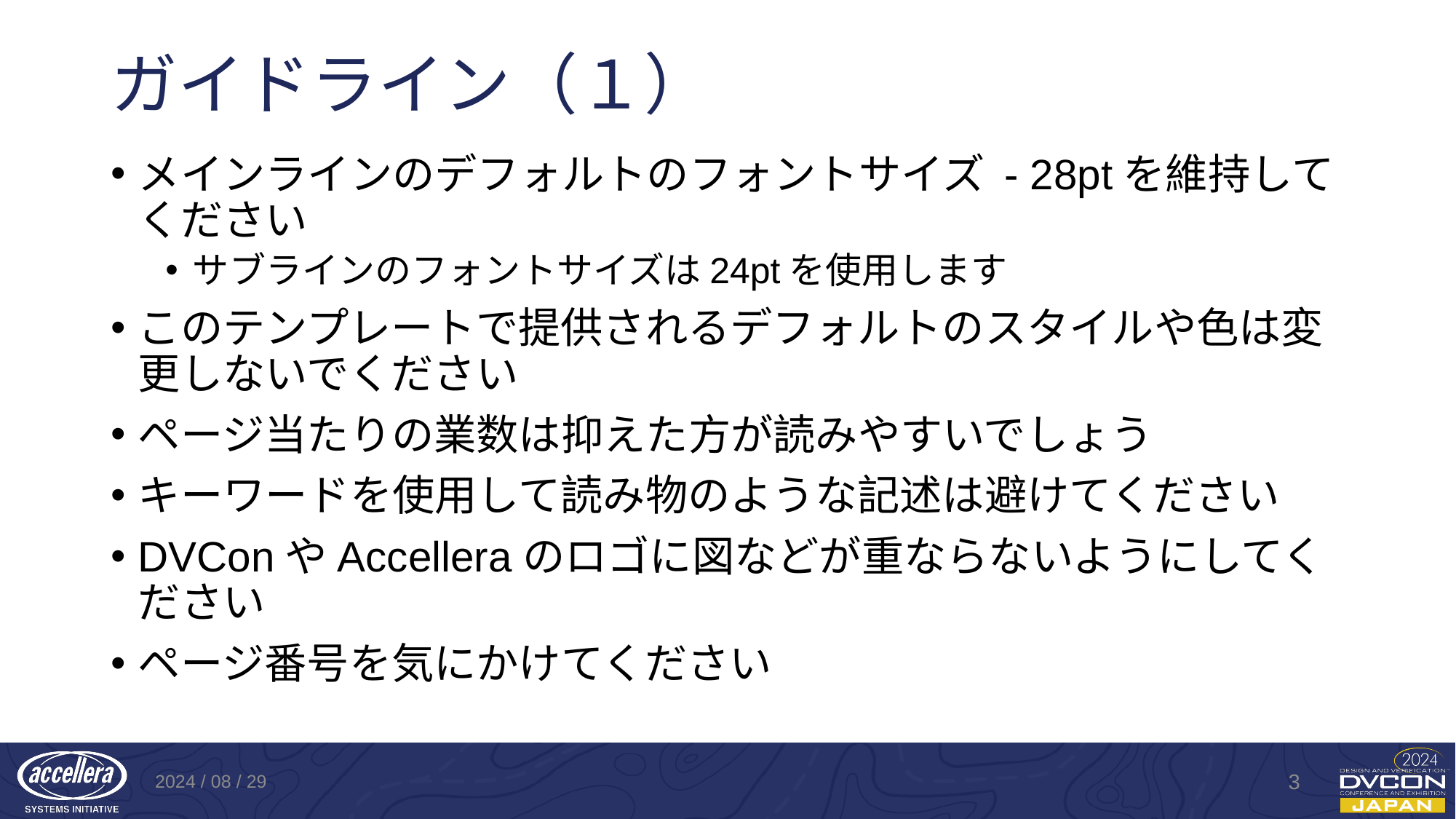

# ガイドライン（１）
メインラインのデフォルトのフォントサイズ - 28ptを維持してください
サブラインのフォントサイズは24ptを使用します
このテンプレートで提供されるデフォルトのスタイルや色は変更しないでください
ページ当たりの業数は抑えた方が読みやすいでしょう
キーワードを使用して読み物のような記述は避けてください
DVConやAccelleraのロゴに図などが重ならないようにしてください
ページ番号を気にかけてください
2024 / 08 / 29
3